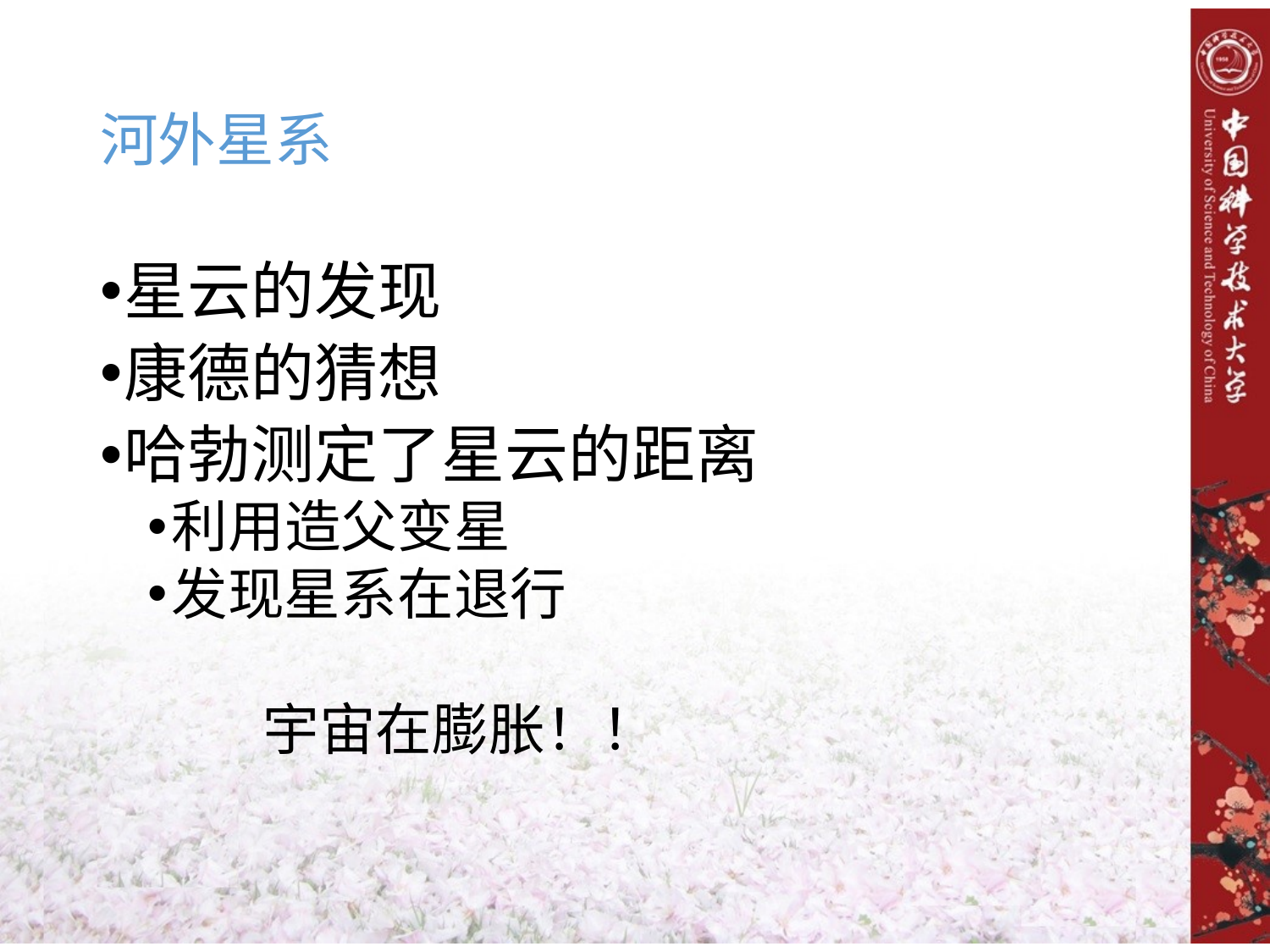

# 河外星系
星云的发现
康德的猜想
哈勃测定了星云的距离
利用造父变星
发现星系在退行

        宇宙在膨胀！！